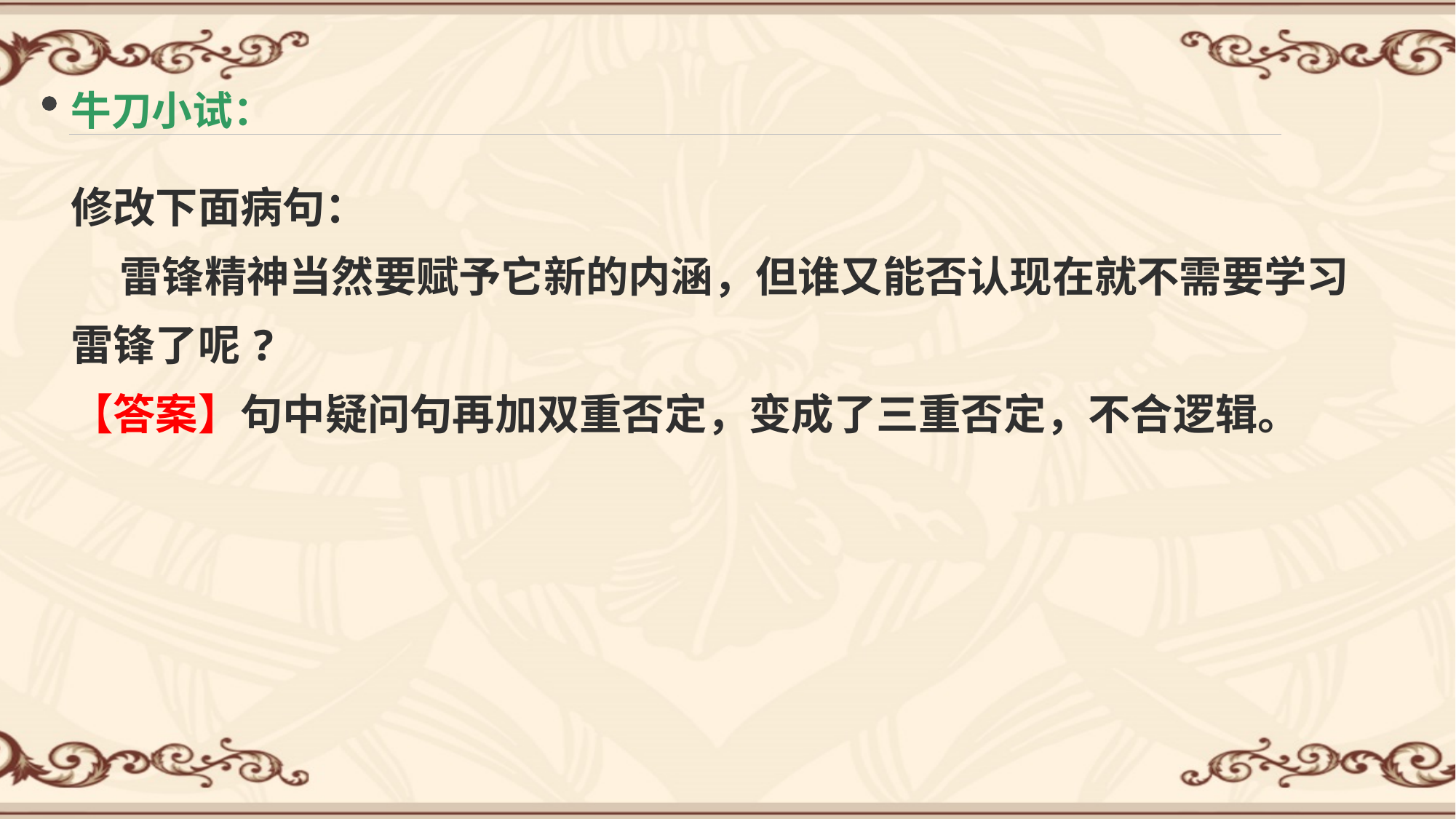

牛刀小试：

修改下面病句：
    雷锋精神当然要赋予它新的内涵，但谁又能否认现在就不需要学习雷锋了呢?
【答案】句中疑问句再加双重否定，变成了三重否定，不合逻辑。